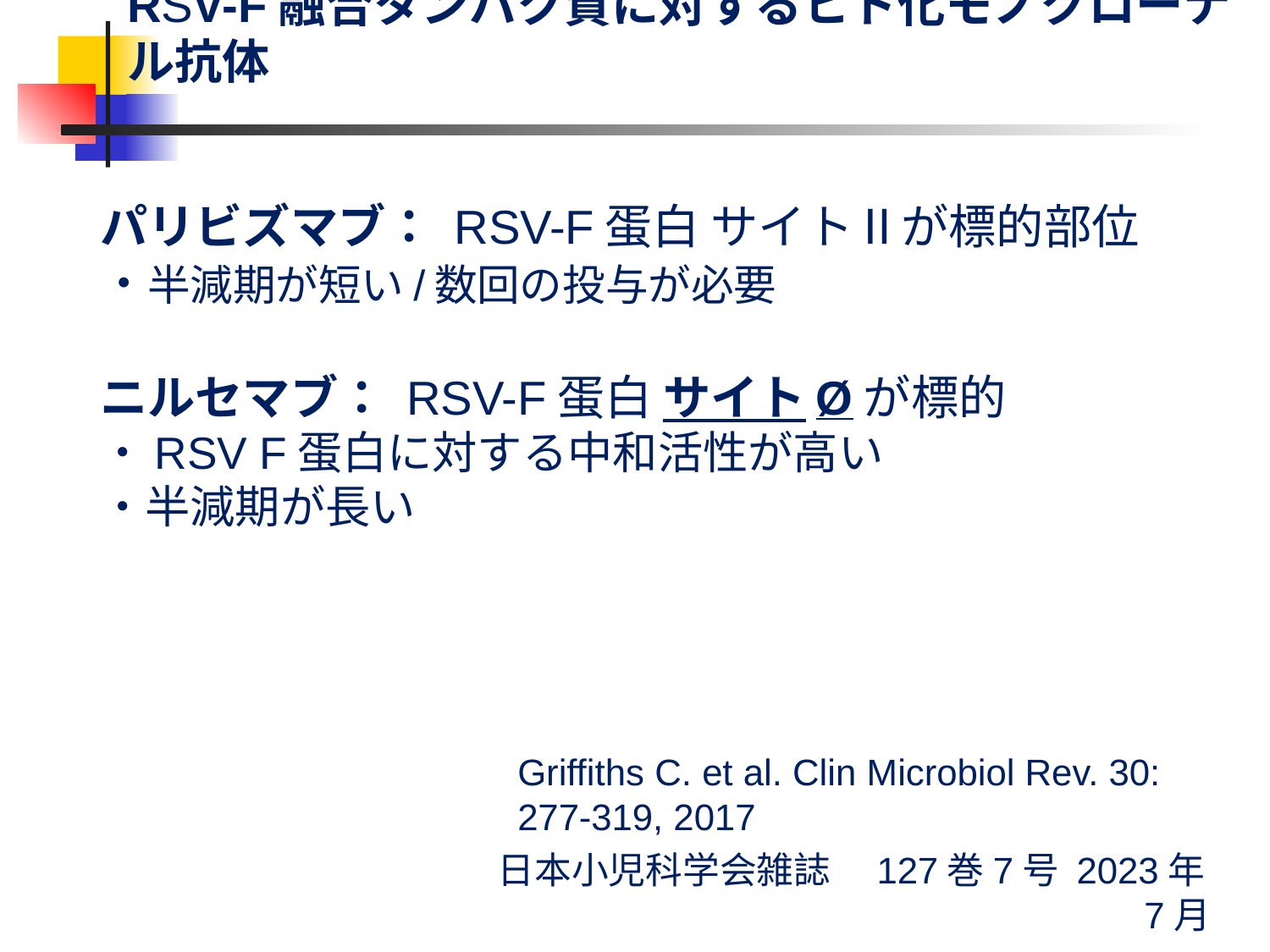

# RSV-F融合タンパク質に対するヒト化モノクローナル抗体
パリビズマブ： RSV-F蛋白 サイトⅡが標的部位
・半減期が短い/数回の投与が必要

ニルセマブ： RSV-F蛋白 サイトØが標的
・RSV F蛋白に対する中和活性が高い
・半減期が長い

Griffiths C. et al. Clin Microbiol Rev. 30: 277-319, 2017
日本小児科学会雑誌　127巻7号 2023年7月